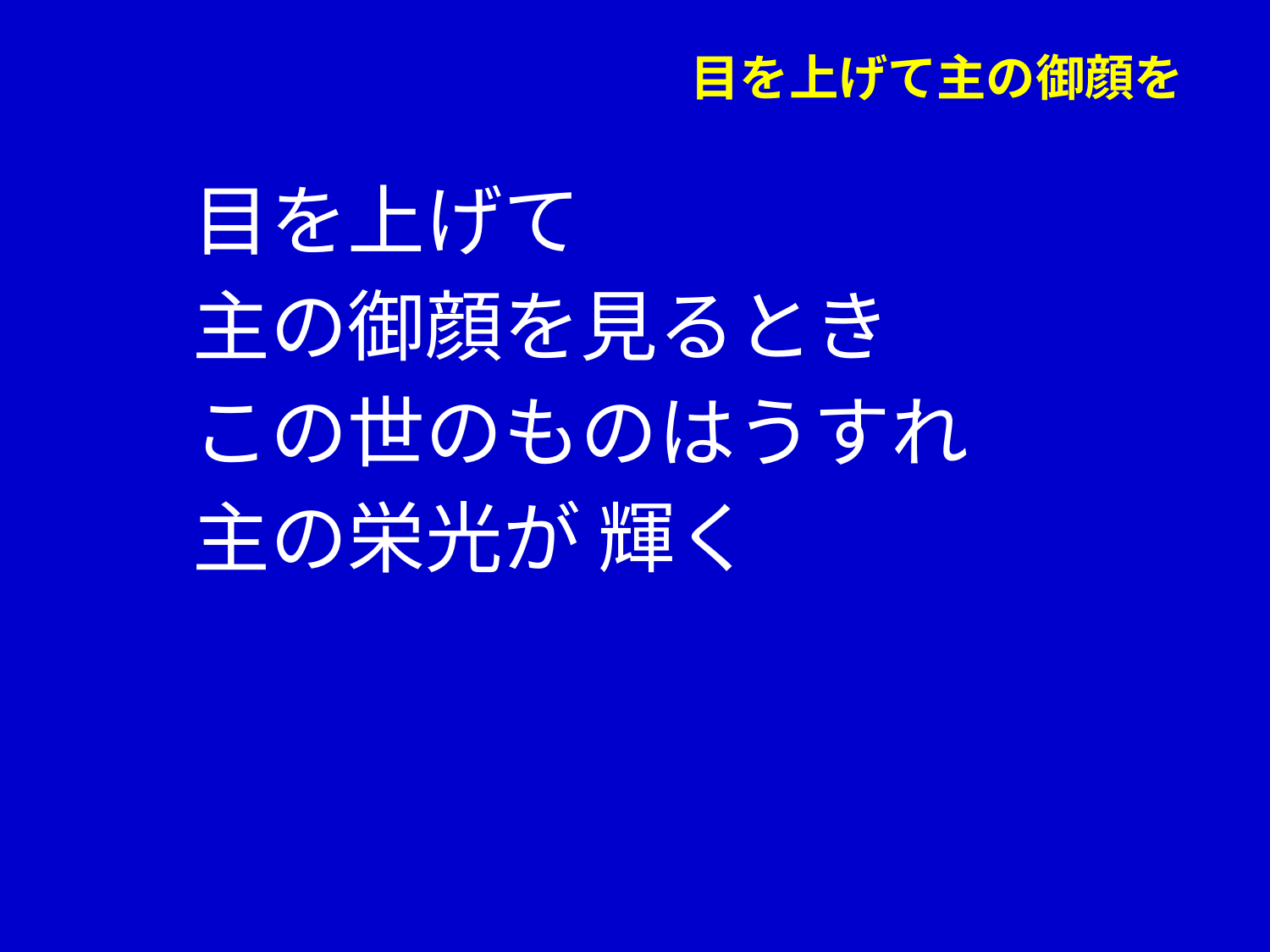

# 目を上げて主の御顔を

　　目を上げて
　　主の御顔を見るとき
　　この世のものはうすれ
　　主の栄光が 輝く